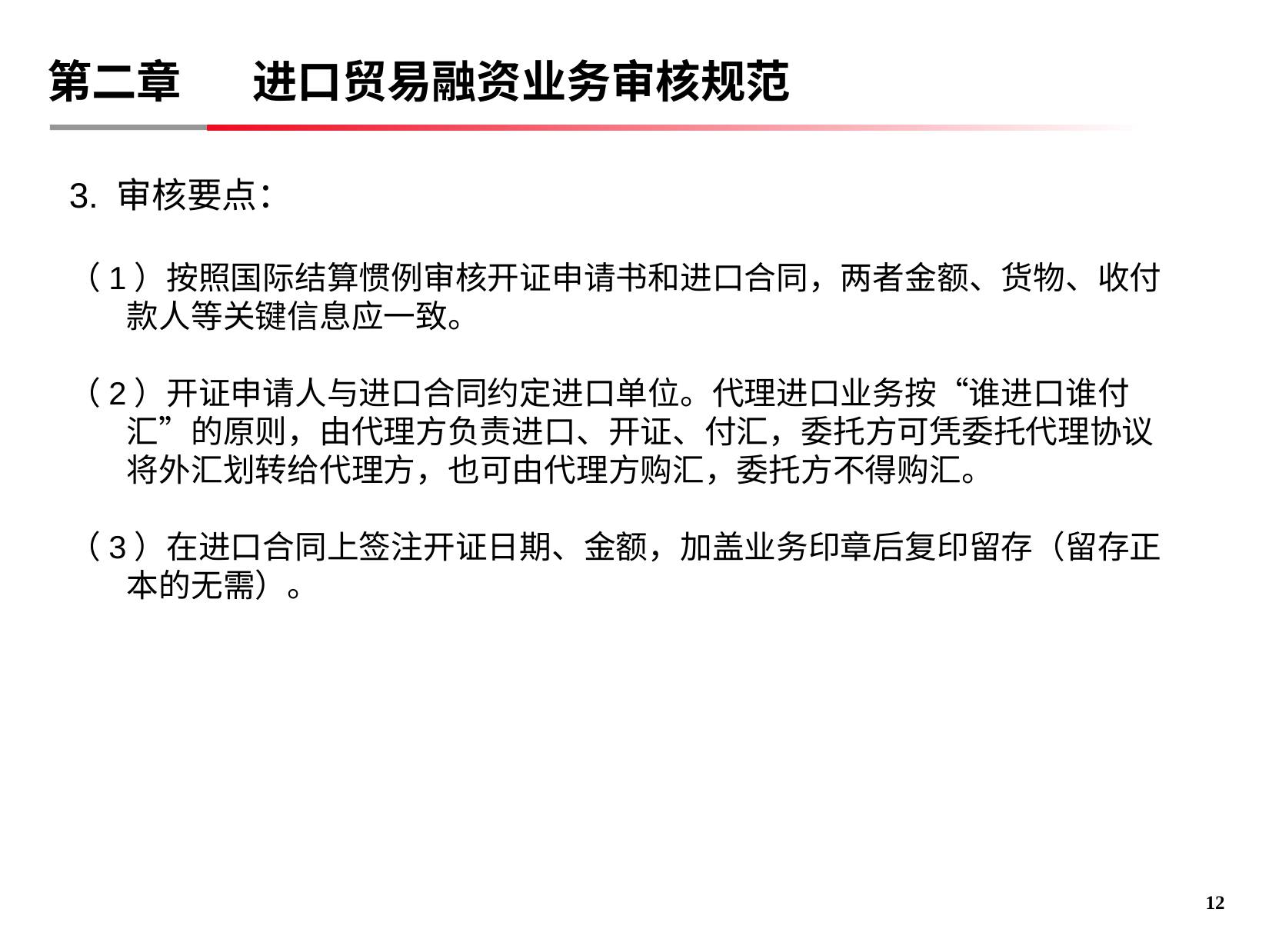

# 第二章       进口贸易融资业务审核规范
3. 审核要点：

（1）按照国际结算惯例审核开证申请书和进口合同，两者金额、货物、收付款人等关键信息应一致。

（2）开证申请人与进口合同约定进口单位。代理进口业务按“谁进口谁付汇”的原则，由代理方负责进口、开证、付汇，委托方可凭委托代理协议将外汇划转给代理方，也可由代理方购汇，委托方不得购汇。

（3）在进口合同上签注开证日期、金额，加盖业务印章后复印留存（留存正本的无需）。

12